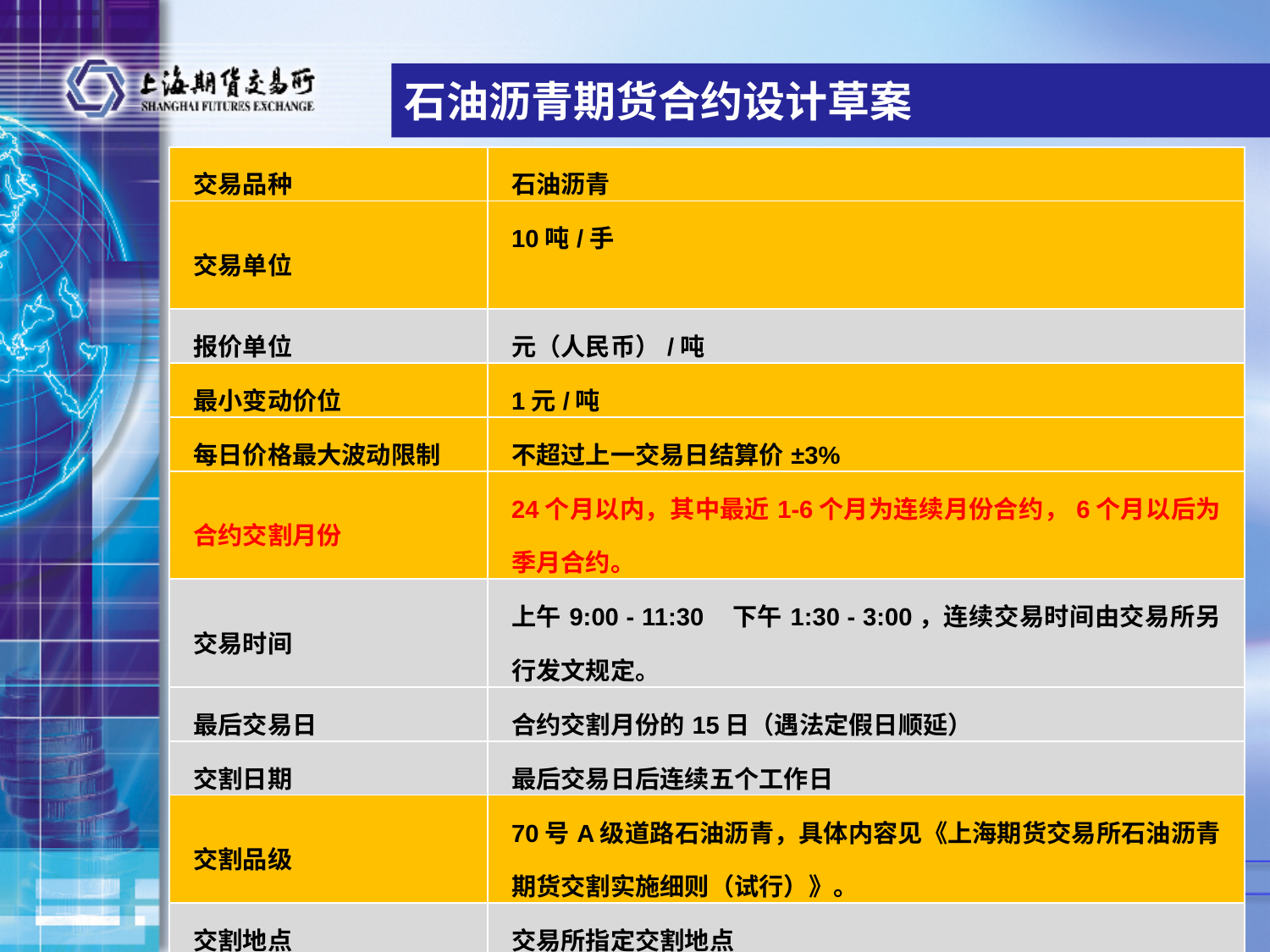

石油沥青期货合约设计草案
| 交易品种 | 石油沥青 |
| --- | --- |
| 交易单位 | 10吨/手 |
| 报价单位 | 元（人民币）/吨 |
| 最小变动价位 | 1元/吨 |
| 每日价格最大波动限制 | 不超过上一交易日结算价±3% |
| 合约交割月份 | 24个月以内，其中最近1-6个月为连续月份合约，6个月以后为季月合约。 |
| 交易时间 | 上午9:00 - 11:30 下午1:30 - 3:00，连续交易时间由交易所另行发文规定。 |
| 最后交易日 | 合约交割月份的15日（遇法定假日顺延） |
| 交割日期 | 最后交易日后连续五个工作日 |
| 交割品级 | 70号A级道路石油沥青，具体内容见《上海期货交易所石油沥青期货交割实施细则（试行）》。 |
| 交割地点 | 交易所指定交割地点 |
| 最低交易保证金 | 合约价值的4% |
| 交割方式 | 实物交割 |
| 交易代码 | BU |
| 上市交易所 | 上海期货交易所 |